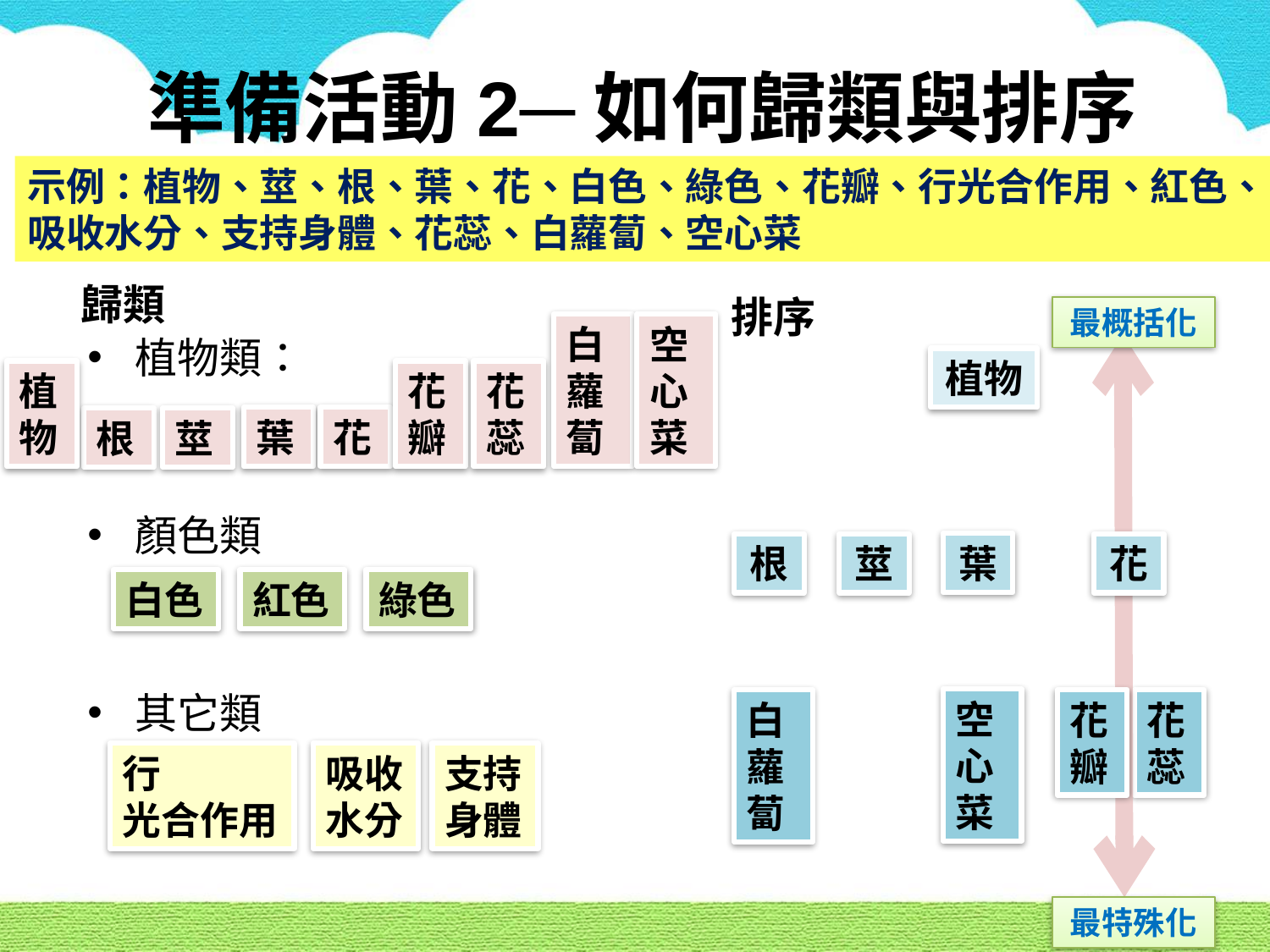

# 準備活動2─如何歸類與排序
示例：植物、莖、根、葉、花、白色、綠色、花瓣、行光合作用、紅色、吸收水分、支持身體、花蕊、白蘿蔔、空心菜
歸類
排序
最概括化
白蘿蔔
空心菜
植物類：

顏色類

其它類

植物
花瓣
花蕊
植物
花
葉
根
莖
葉
根
莖
花
綠色
紅色
白色
空心菜
花瓣
花蕊
白蘿蔔
支持身體
行
光合作用
吸收水分
19
最特殊化